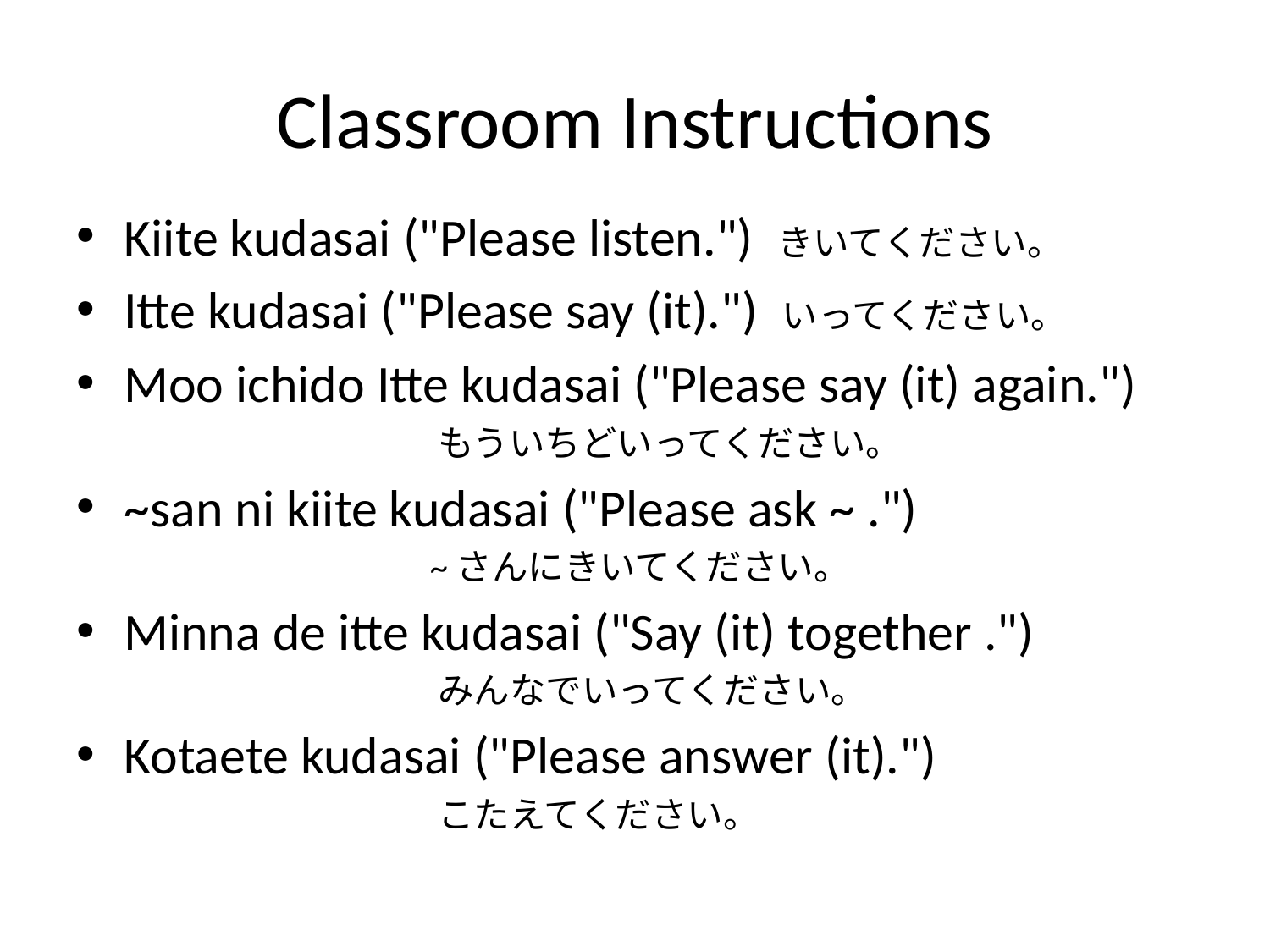

# Classroom Instructions
Kiite kudasai ("Please listen.") きいてください。
Itte kudasai ("Please say (it).") いってください。
Moo ichido Itte kudasai ("Please say (it) again.")
                                            もういちどいってください。
~san ni kiite kudasai ("Please ask ~ .")
                                            ~さんにきいてください。
Minna de itte kudasai ("Say (it) together .")
                                            みんなでいってください。
Kotaete kudasai ("Please answer (it).")
                                            こたえてください。